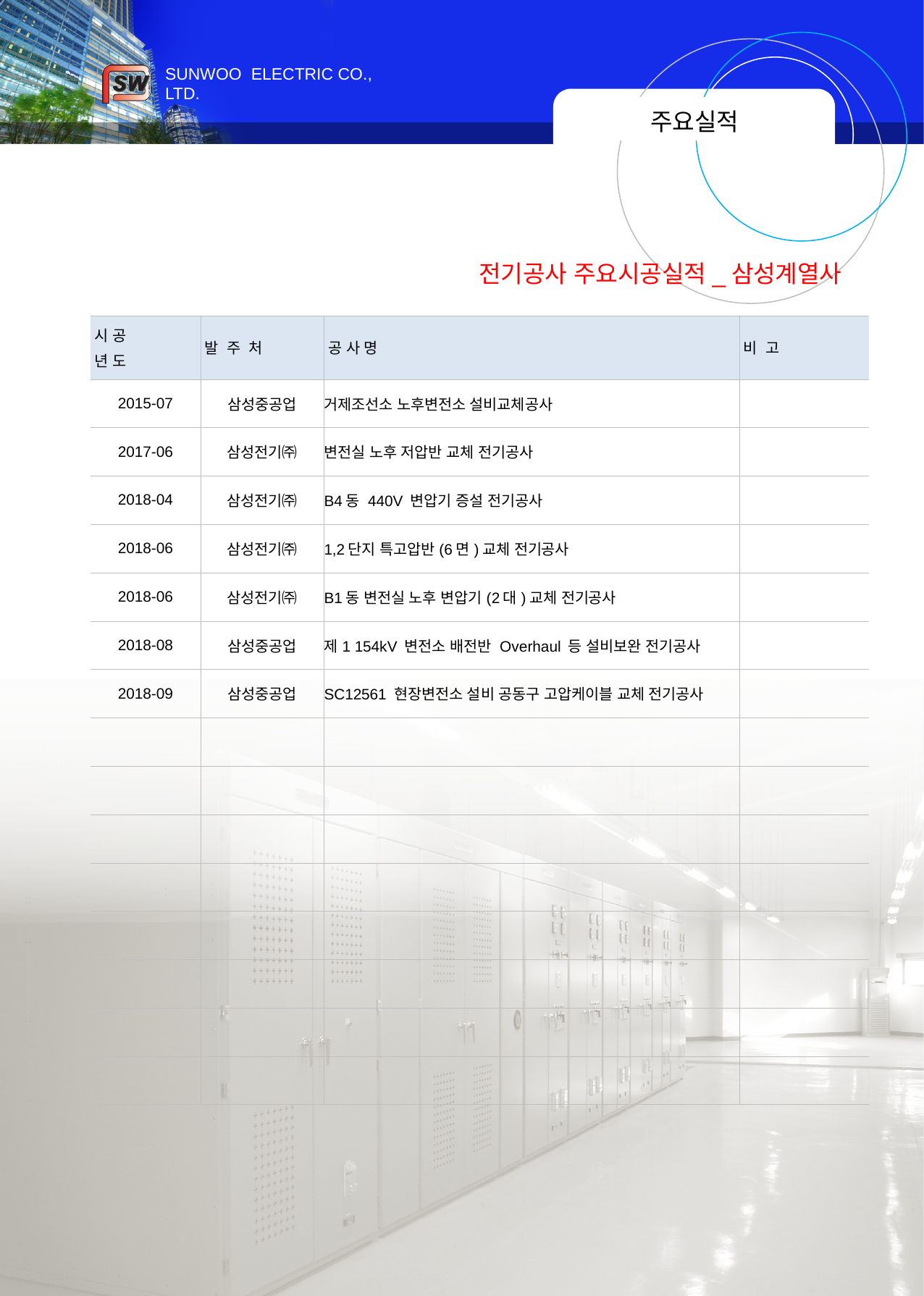

# 주요실적
전기공사 주요시공실적_삼성계열사
| 시 공 년 도 | 발 주 처 | 공 사 명 | 비 고 |
| --- | --- | --- | --- |
| 2015-07 | 삼성중공업 | 거제조선소 노후변전소 설비교체공사 |  |
| 2017-06 | 삼성전기㈜ | 변전실 노후 저압반 교체 전기공사 |  |
| 2018-04 | 삼성전기㈜ | B4동 440V 변압기 증설 전기공사 |  |
| 2018-06 | 삼성전기㈜ | 1,2단지 특고압반(6면)교체 전기공사 |  |
| 2018-06 | 삼성전기㈜ | B1동 변전실 노후 변압기(2대)교체 전기공사 |  |
| 2018-08 | 삼성중공업 | 제1 154kV 변전소 배전반 Overhaul 등 설비보완 전기공사 |  |
| 2018-09 | 삼성중공업 | SC12561 현장변전소 설비 공동구 고압케이블 교체 전기공사 |  |
|  |  |  |  |
|  |  |  |  |
|  |  |  |  |
|  |  |  |  |
|  |  |  |  |
|  |  |  |  |
|  |  |  |  |
|  |  |  |  |